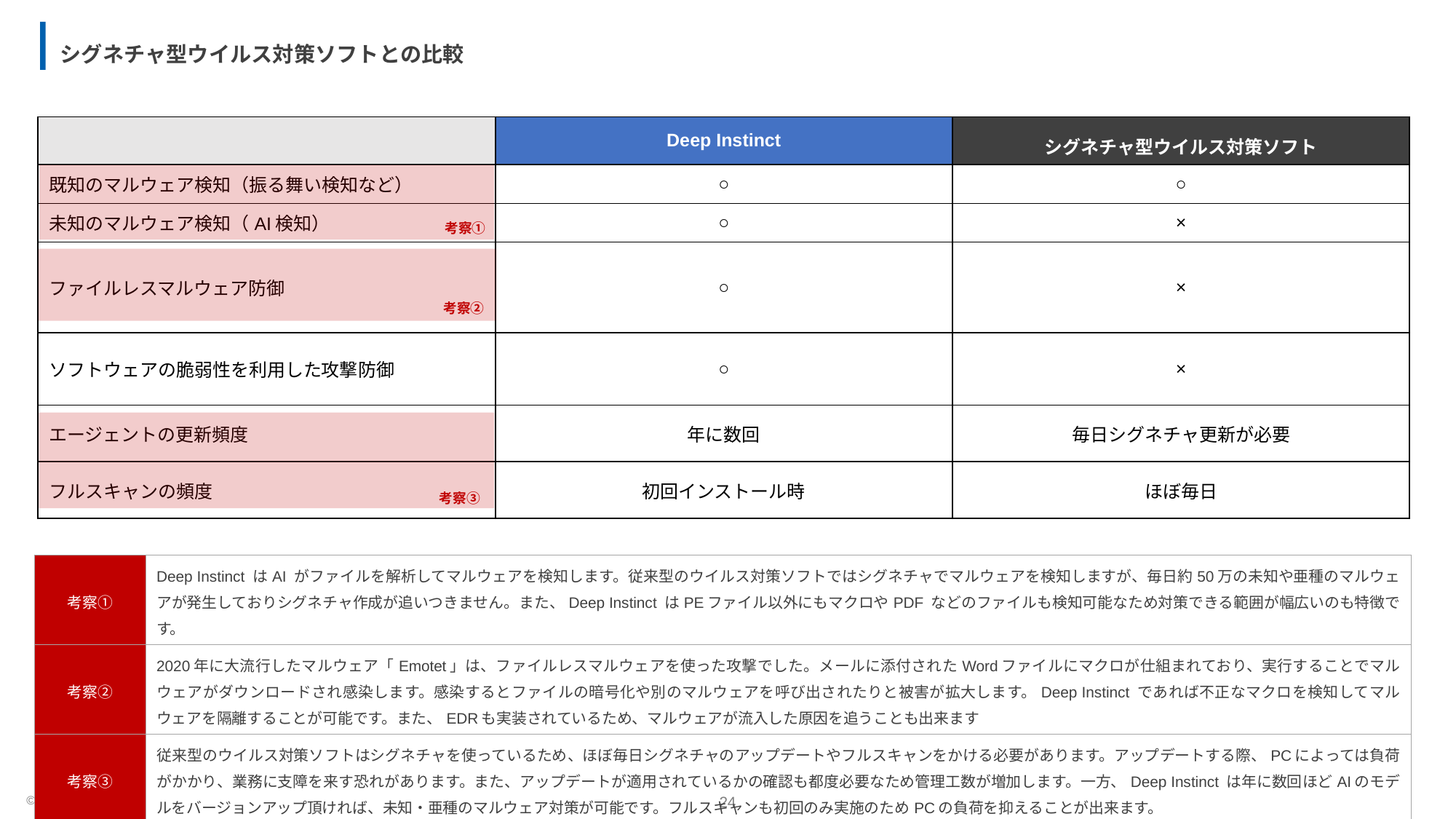

シグネチャ型ウイルス対策ソフトとの比較
|  | Deep Instinct | シグネチャ型ウイルス対策ソフト |
| --- | --- | --- |
| 既知のマルウェア検知（振る舞い検知など） | ○ | ○ |
| 未知のマルウェア検知（AI検知） | ○ | × |
| ファイルレスマルウェア防御 | ○ | × |
| ソフトウェアの脆弱性を利用した攻撃防御 | ○ | × |
| エージェントの更新頻度 | 年に数回 | 毎日シグネチャ更新が必要 |
| フルスキャンの頻度 | 初回インストール時 | ほぼ毎日 |

考察①

考察②

考察③
| 考察① | Deep Instinct はAI がファイルを解析してマルウェアを検知します。従来型のウイルス対策ソフトではシグネチャでマルウェアを検知しますが、毎日約50万の未知や亜種のマルウェアが発生しておりシグネチャ作成が追いつきません。また、Deep Instinct はPEファイル以外にもマクロやPDF などのファイルも検知可能なため対策できる範囲が幅広いのも特徴です。 |
| --- | --- |
| 考察② | 2020年に大流行したマルウェア「Emotet」は、ファイルレスマルウェアを使った攻撃でした。メールに添付されたWordファイルにマクロが仕組まれており、実行することでマルウェアがダウンロードされ感染します。感染するとファイルの暗号化や別のマルウェアを呼び出されたりと被害が拡大します。Deep Instinct であれば不正なマクロを検知してマルウェアを隔離することが可能です。また、EDRも実装されているため、マルウェアが流入した原因を追うことも出来ます |
| 考察③ | 従来型のウイルス対策ソフトはシグネチャを使っているため、ほぼ毎日シグネチャのアップデートやフルスキャンをかける必要があります。アップデートする際、PCによっては負荷がかかり、業務に支障を来す恐れがあります。また、アップデートが適用されているかの確認も都度必要なため管理工数が増加します。一方、Deep Instinct は年に数回ほどAIのモデルをバージョンアップ頂ければ、未知・亜種のマルウェア対策が可能です。フルスキャンも初回のみ実施のためPCの負荷を抑えることが出来ます。 |